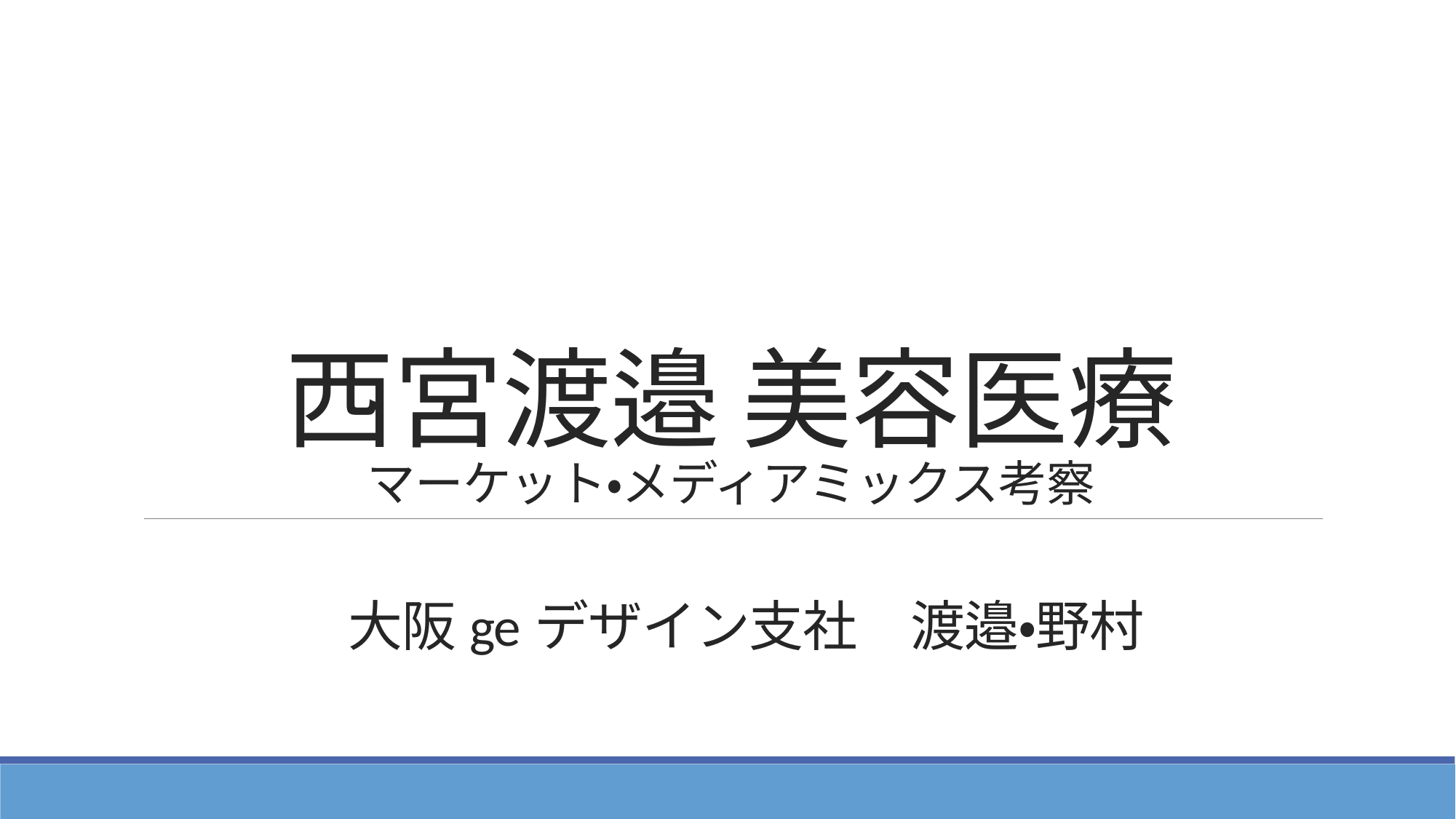

# 西宮渡邉 美容医療 マーケット・メディアミックス考察
大阪geデザイン支社　渡邉・野村